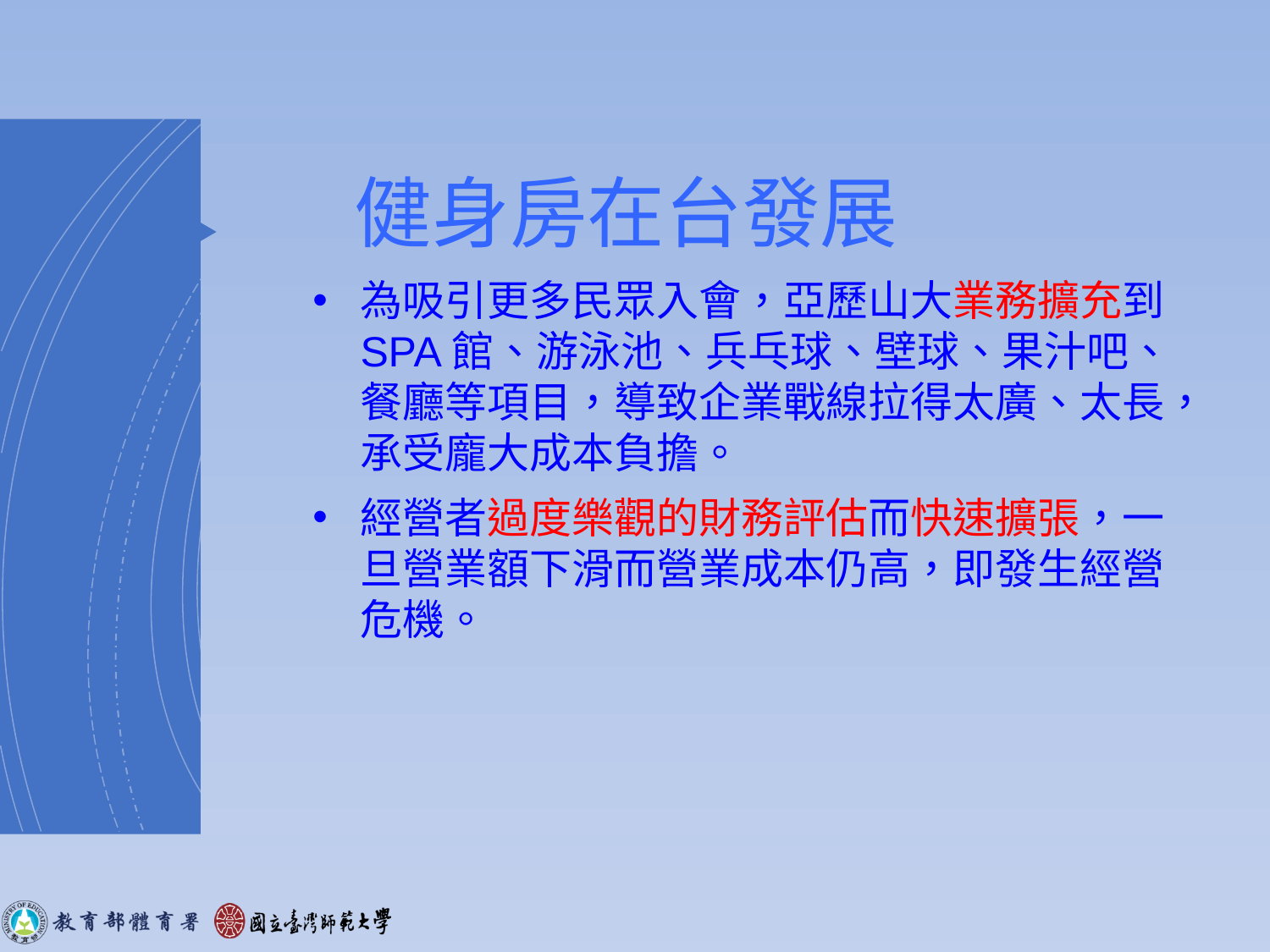

# 健身房在台發展

為吸引更多民眾入會，亞歷山大業務擴充到SPA館、游泳池、兵乓球、壁球、果汁吧、餐廳等項目，導致企業戰線拉得太廣、太長，承受龐大成本負擔。
經營者過度樂觀的財務評估而快速擴張，一旦營業額下滑而營業成本仍高，即發生經營危機。